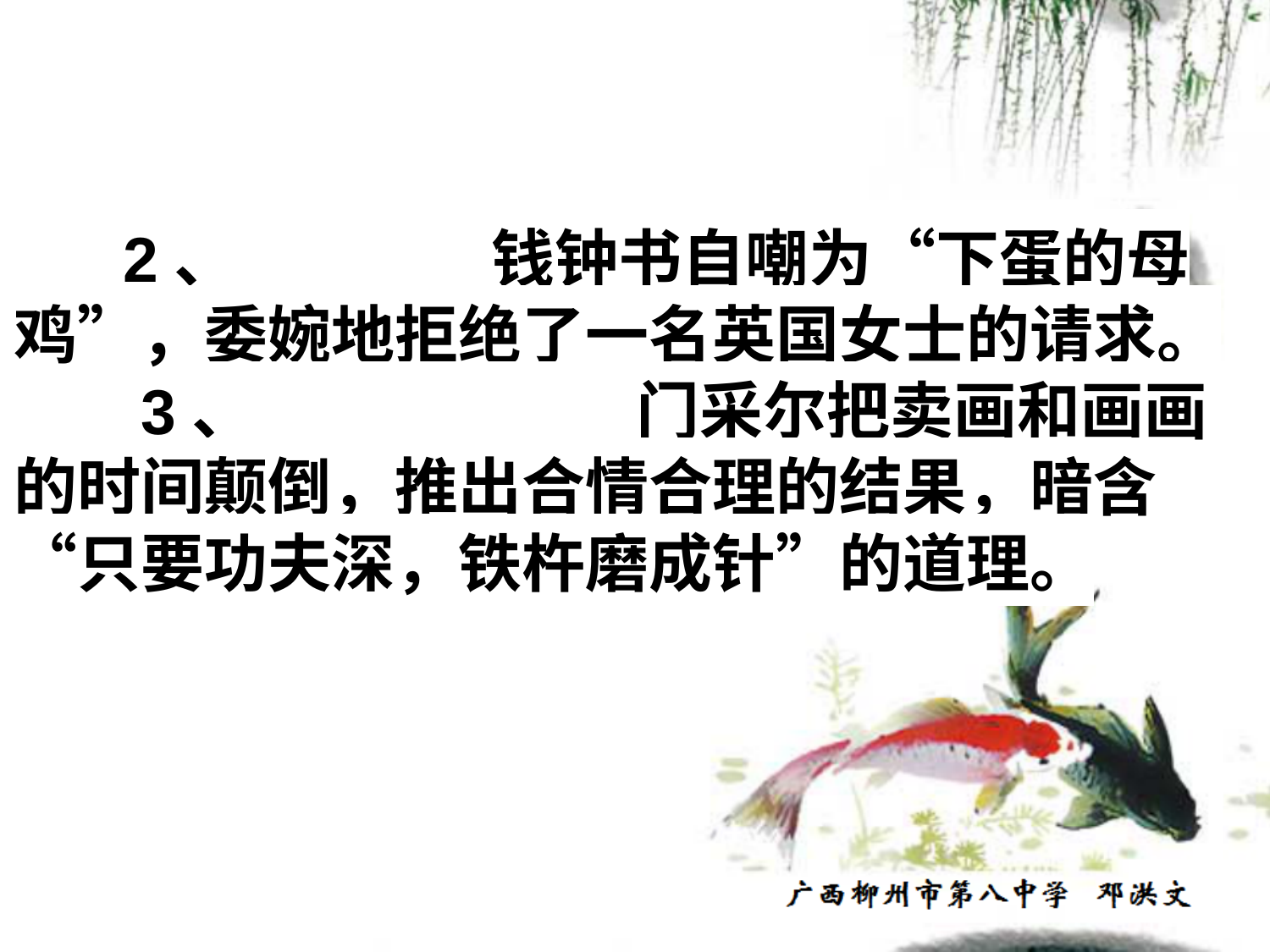

2、自嘲法。钱钟书自嘲为“下蛋的母鸡”，委婉地拒绝了一名英国女士的请求。
    3、颠倒思路法。门采尔把卖画和画画的时间颠倒，推出合情合理的结果，暗含“只要功夫深，铁杵磨成针”的道理。